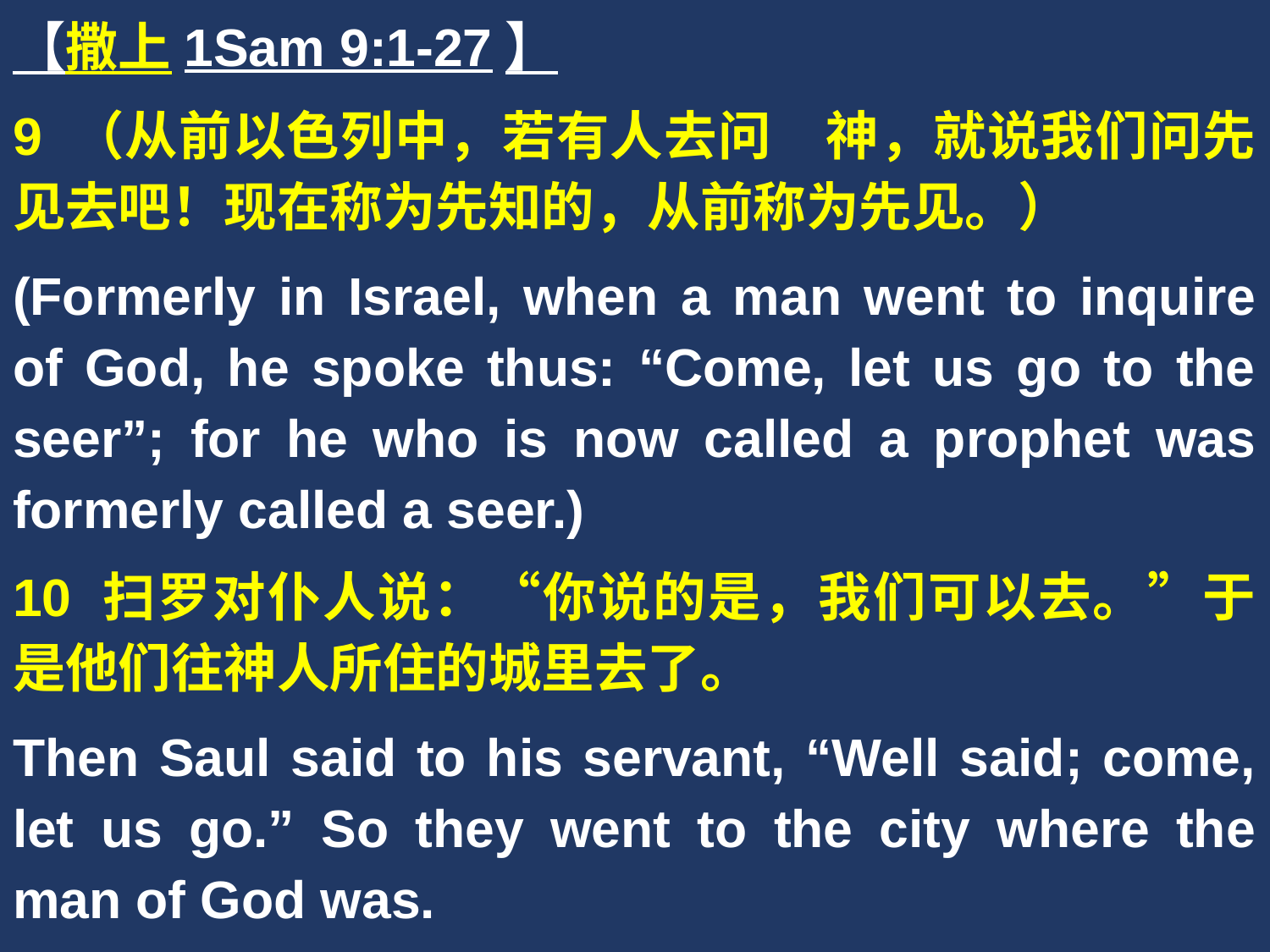

【撒上1Sam 9:1-27】
9 （从前以色列中，若有人去问　神，就说我们问先见去吧！现在称为先知的，从前称为先见。）
(Formerly in Israel, when a man went to inquire of God, he spoke thus: “Come, let us go to the seer”; for he who is now called a prophet was formerly called a seer.)
10 扫罗对仆人说：“你说的是，我们可以去。”于是他们往神人所住的城里去了。
Then Saul said to his servant, “Well said; come, let us go.” So they went to the city where the man of God was.